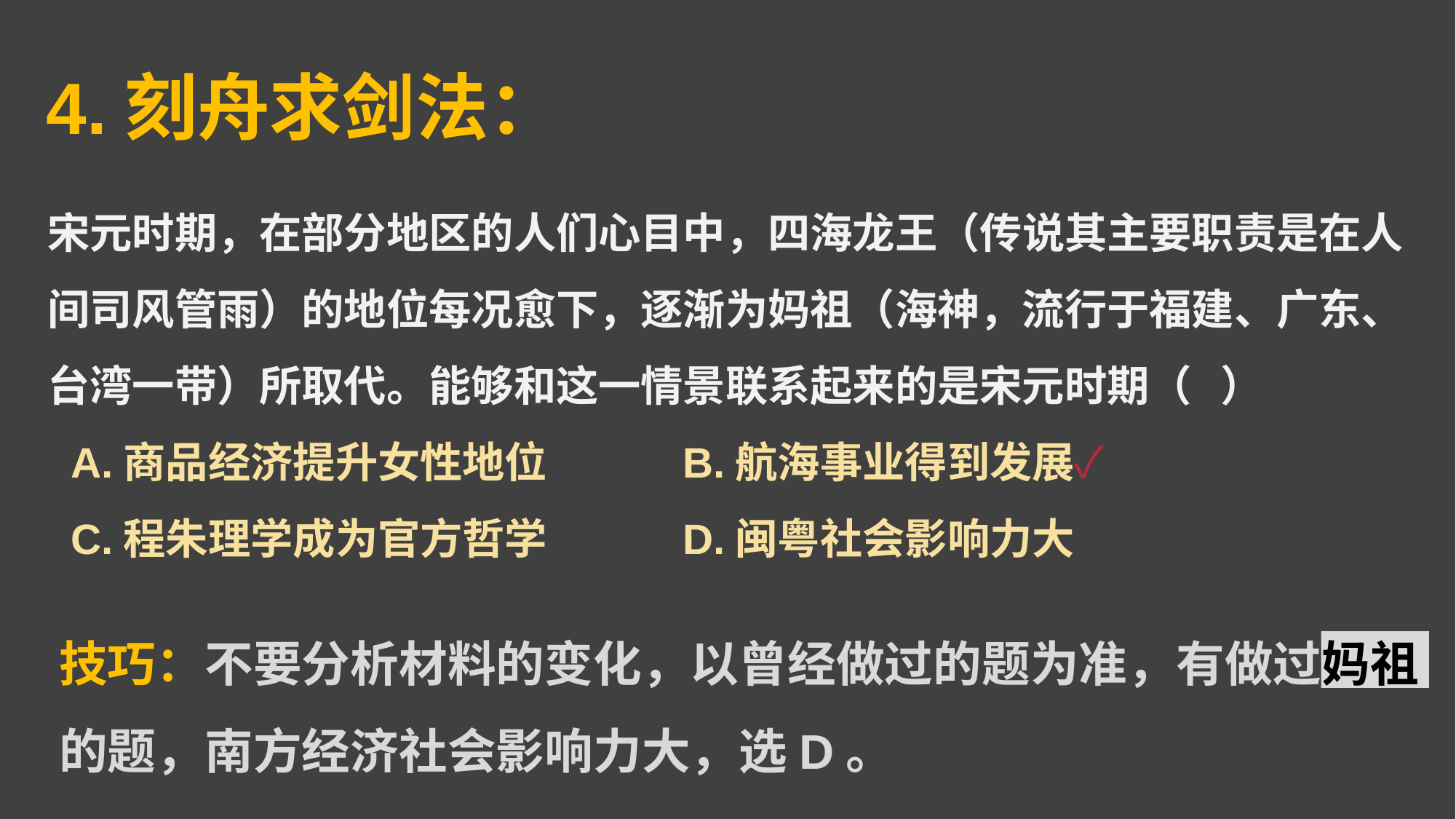

4.刻舟求剑法：
宋元时期，在部分地区的人们心目中，四海龙王（传说其主要职责是在人间司风管雨）的地位每况愈下，逐渐为妈祖（海神，流行于福建、广东、台湾一带）所取代。能够和这一情景联系起来的是宋元时期（   ）
  A.商品经济提升女性地位             B.航海事业得到发展✓
  C.程朱理学成为官方哲学             D.闽粤社会影响力大
技巧：不要分析材料的变化，以曾经做过的题为准，有做过妈祖的题，南方经济社会影响力大，选D。